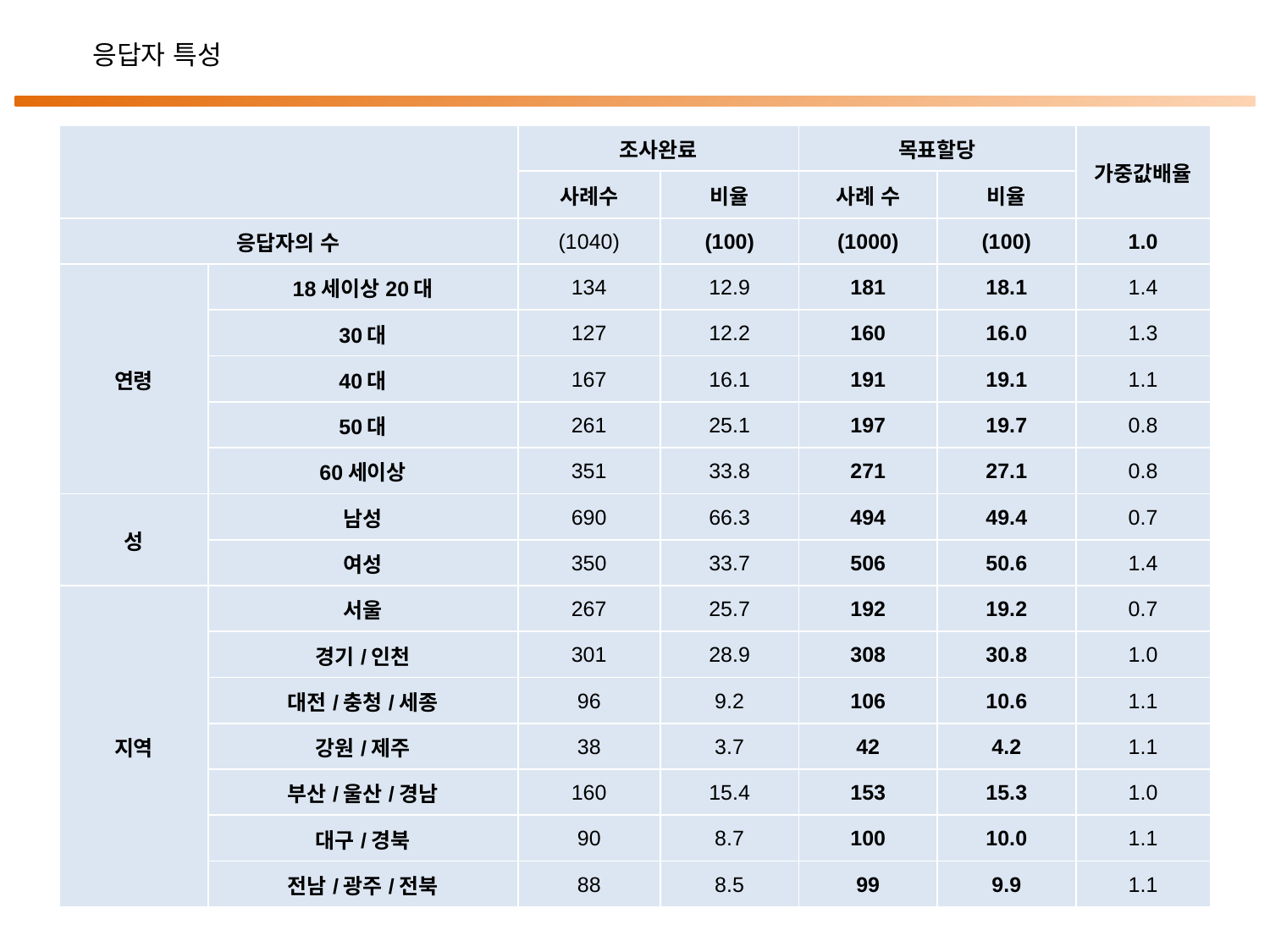

응답자 특성

|  |  | 조사완료 |  | 목표할당 |  | 가중값배율 |
| --- | --- | --- | --- | --- | --- | --- |
|  |  | 사례수 | 비율 | 사례 수 | 비율 |  |
| 응답자의 수 |  | (1040) | (100) | (1000) | (100) | 1.0 |
| 연령 | 18세이상20대 | 134 | 12.9 | 181 | 18.1 | 1.4 |
|  | 30대 | 127 | 12.2 | 160 | 16.0 | 1.3 |
|  | 40대 | 167 | 16.1 | 191 | 19.1 | 1.1 |
|  | 50대 | 261 | 25.1 | 197 | 19.7 | 0.8 |
|  | 60세이상 | 351 | 33.8 | 271 | 27.1 | 0.8 |
| 성 | 남성 | 690 | 66.3 | 494 | 49.4 | 0.7 |
|  | 여성 | 350 | 33.7 | 506 | 50.6 | 1.4 |
| 지역 | 서울 | 267 | 25.7 | 192 | 19.2 | 0.7 |
|  | 경기/인천 | 301 | 28.9 | 308 | 30.8 | 1.0 |
|  | 대전/충청/세종 | 96 | 9.2 | 106 | 10.6 | 1.1 |
|  | 강원/제주 | 38 | 3.7 | 42 | 4.2 | 1.1 |
|  | 부산/울산/경남 | 160 | 15.4 | 153 | 15.3 | 1.0 |
|  | 대구/경북 | 90 | 8.7 | 100 | 10.0 | 1.1 |
|  | 전남/광주/전북 | 88 | 8.5 | 99 | 9.9 | 1.1 |